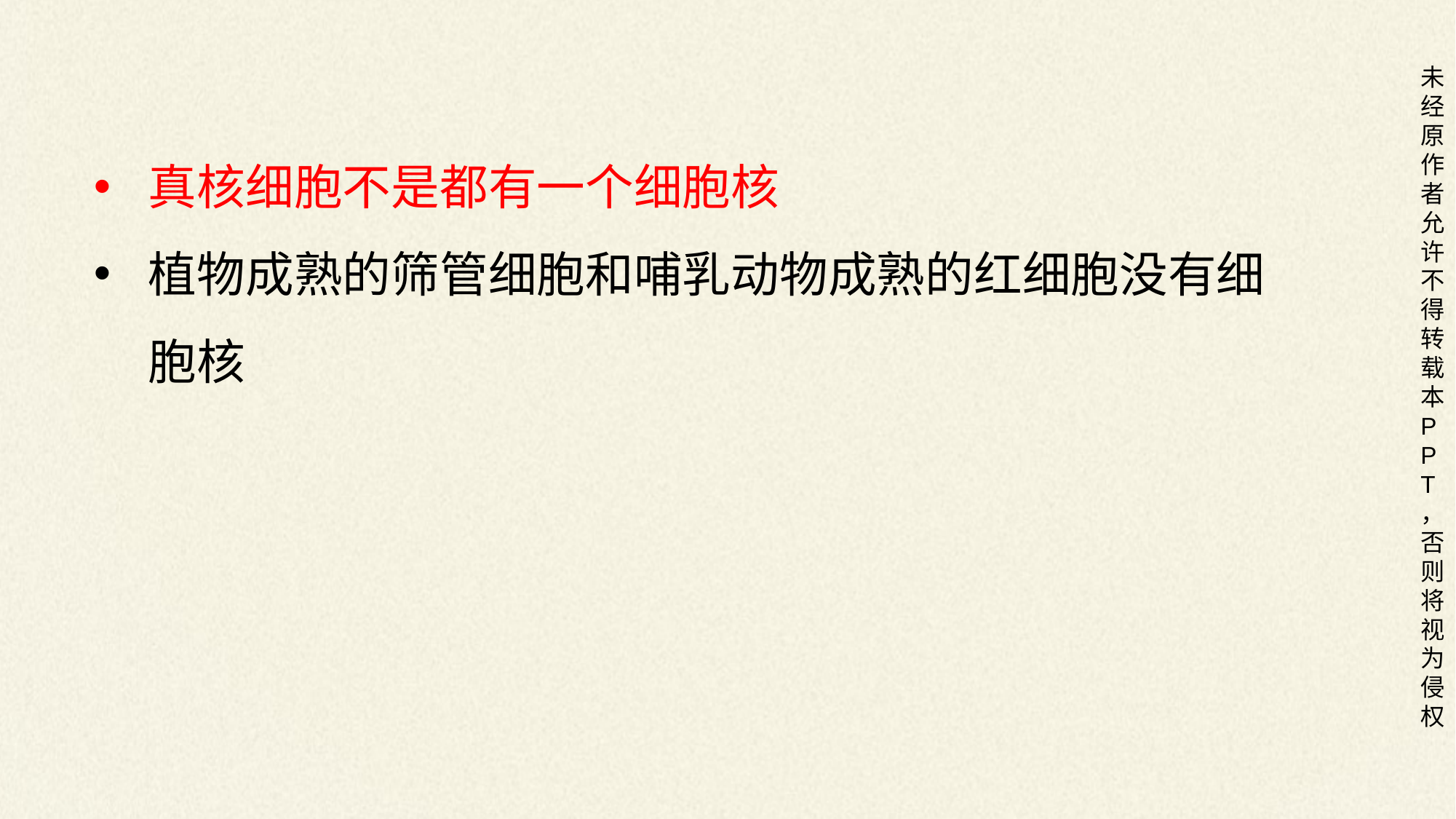

真核细胞不是都有一个细胞核
植物成熟的筛管细胞和哺乳动物成熟的红细胞没有细胞核